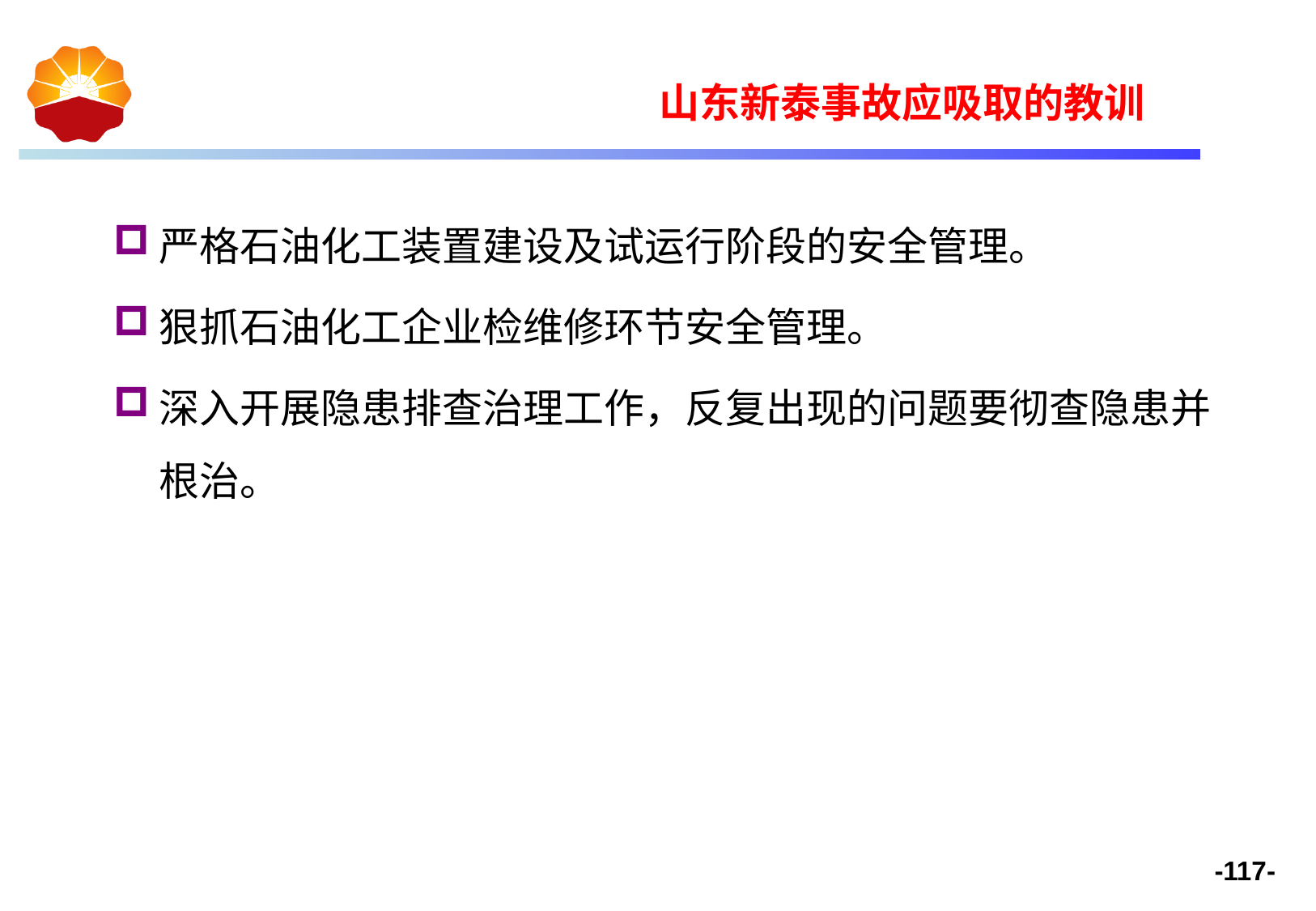

山东新泰事故应吸取的教训
严格石油化工装置建设及试运行阶段的安全管理。
狠抓石油化工企业检维修环节安全管理。
深入开展隐患排查治理工作，反复出现的问题要彻查隐患并根治。